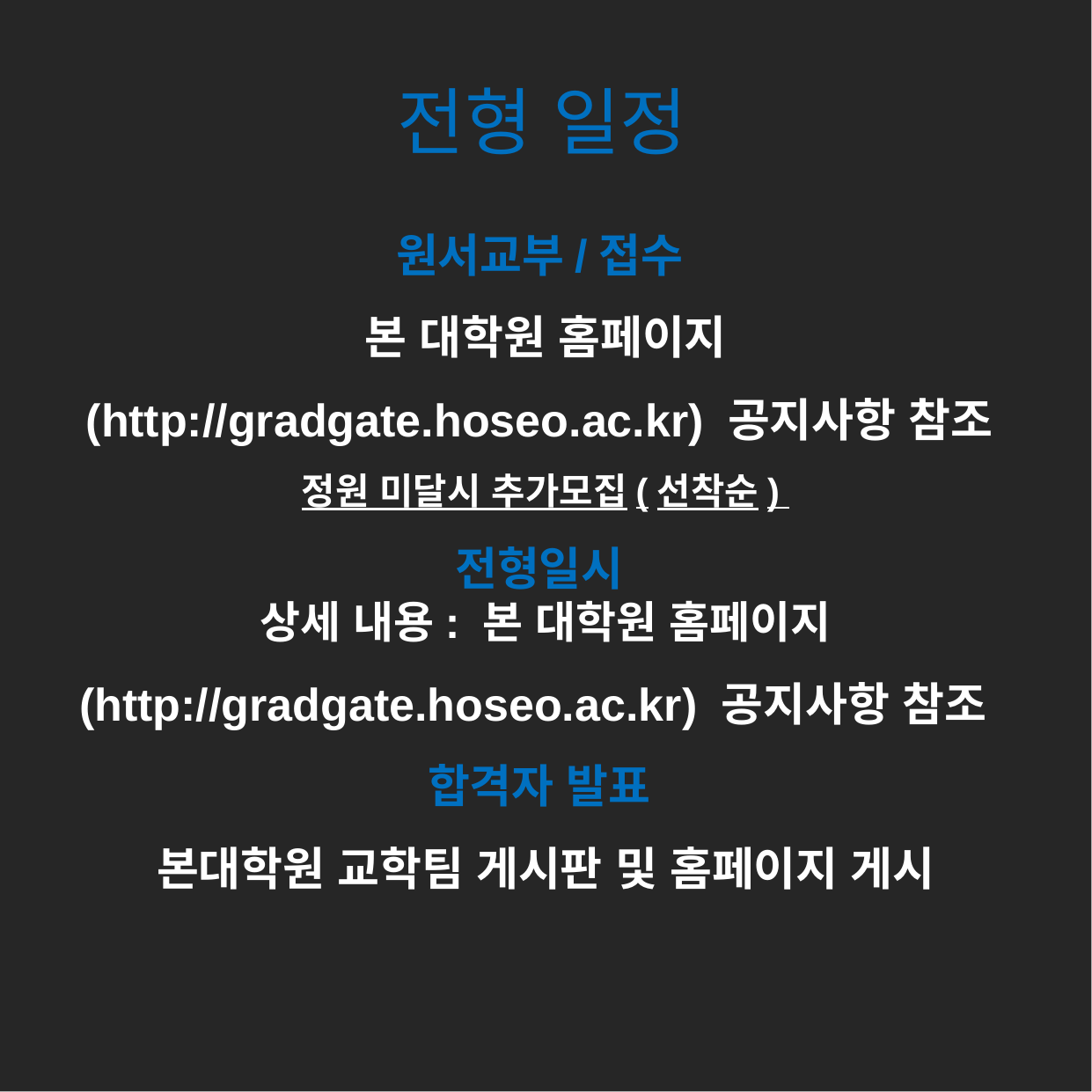

#
전형 일정
원서교부/접수
본 대학원 홈페이지
(http://gradgate.hoseo.ac.kr) 공지사항 참조
정원 미달시 추가모집(선착순)
전형일시
상세 내용: 본 대학원 홈페이지
(http://gradgate.hoseo.ac.kr) 공지사항 참조
합격자 발표
본대학원 교학팀 게시판 및 홈페이지 게시